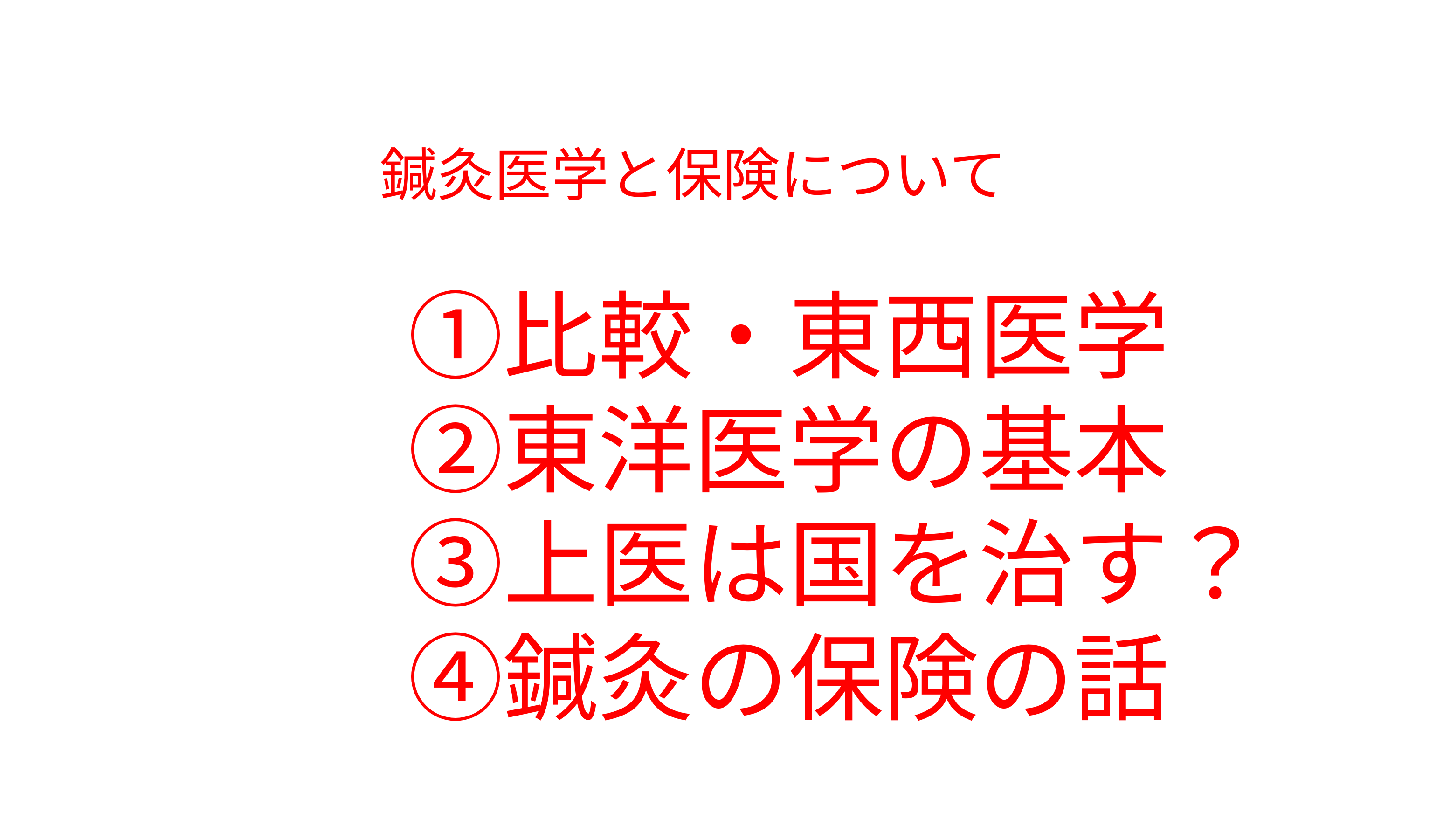

鍼灸医学と保険について

　　　①比較・東西医学
　　　②東洋医学の基本
　　　③上医は国を治す？
　　　④鍼灸の保険の話